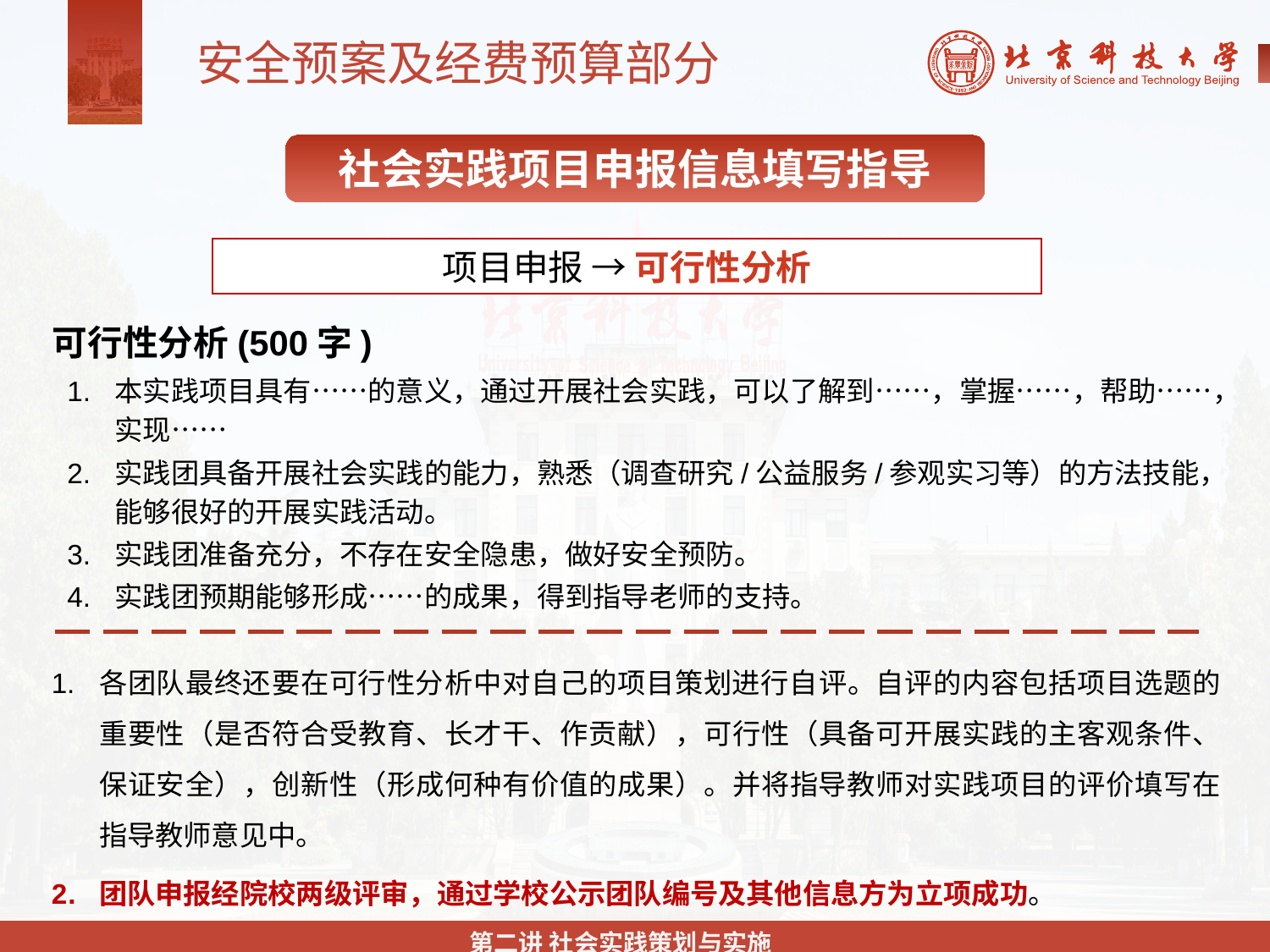

安全预案及经费预算部分
社会实践项目申报信息填写指导
项目申报 → 可行性分析
可行性分析(500字)
本实践项目具有……的意义，通过开展社会实践，可以了解到……，掌握……，帮助……，实现……
实践团具备开展社会实践的能力，熟悉（调查研究/公益服务/参观实习等）的方法技能，能够很好的开展实践活动。
实践团准备充分，不存在安全隐患，做好安全预防。
实践团预期能够形成……的成果，得到指导老师的支持。
各团队最终还要在可行性分析中对自己的项目策划进行自评。自评的内容包括项目选题的重要性（是否符合受教育、长才干、作贡献），可行性（具备可开展实践的主客观条件、保证安全），创新性（形成何种有价值的成果）。并将指导教师对实践项目的评价填写在指导教师意见中。
团队申报经院校两级评审，通过学校公示团队编号及其他信息方为立项成功。